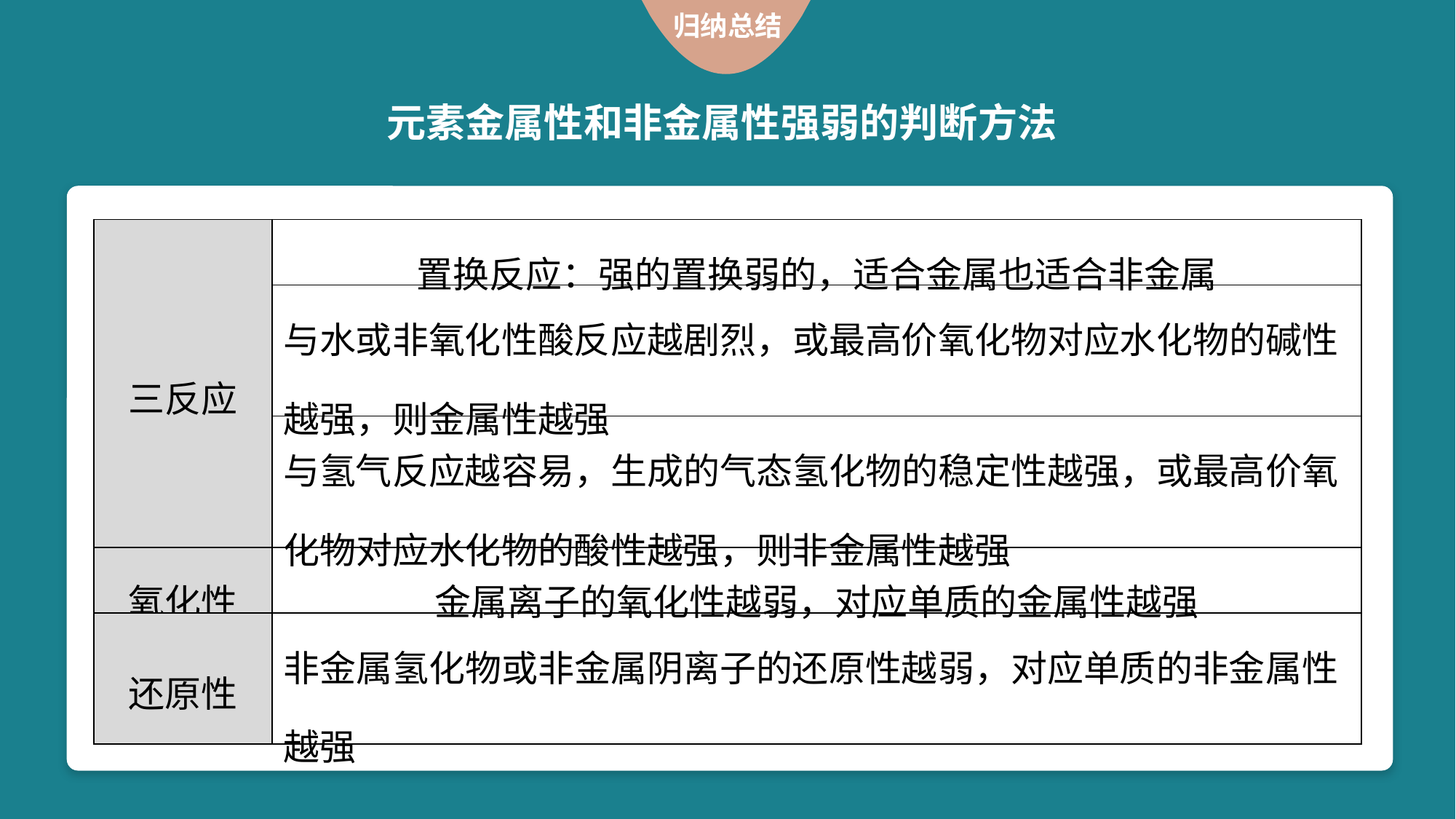

归纳总结
元素金属性和非金属性强弱的判断方法

| 三反应 | 置换反应：强的置换弱的，适合金属也适合非金属 |
| --- | --- |
|  | 与水或非氧化性酸反应越剧烈，或最高价氧化物对应水化物的碱性越强，则金属性越强 |
|  | 与氢气反应越容易，生成的气态氢化物的稳定性越强，或最高价氧化物对应水化物的酸性越强，则非金属性越强 |
| 氧化性 | 金属离子的氧化性越弱，对应单质的金属性越强 |
| 还原性 | 非金属氢化物或非金属阴离子的还原性越弱，对应单质的非金属性越强 |